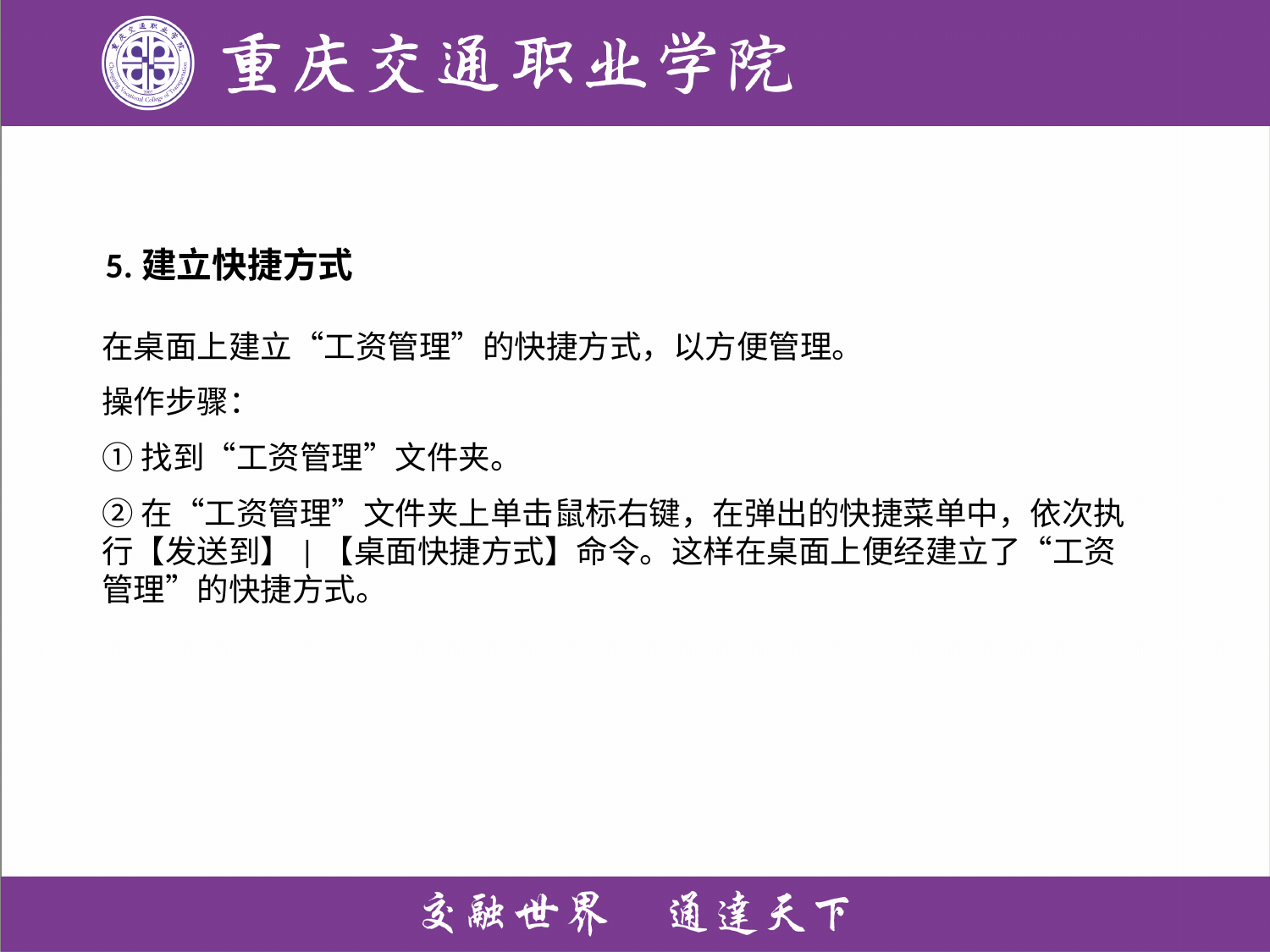

5.建立快捷方式
在桌面上建立“工资管理”的快捷方式，以方便管理。
操作步骤：
①找到“工资管理”文件夹。
②在“工资管理”文件夹上单击鼠标右键，在弹出的快捷菜单中，依次执行【发送到】|【桌面快捷方式】命令。这样在桌面上便经建立了“工资管理”的快捷方式。